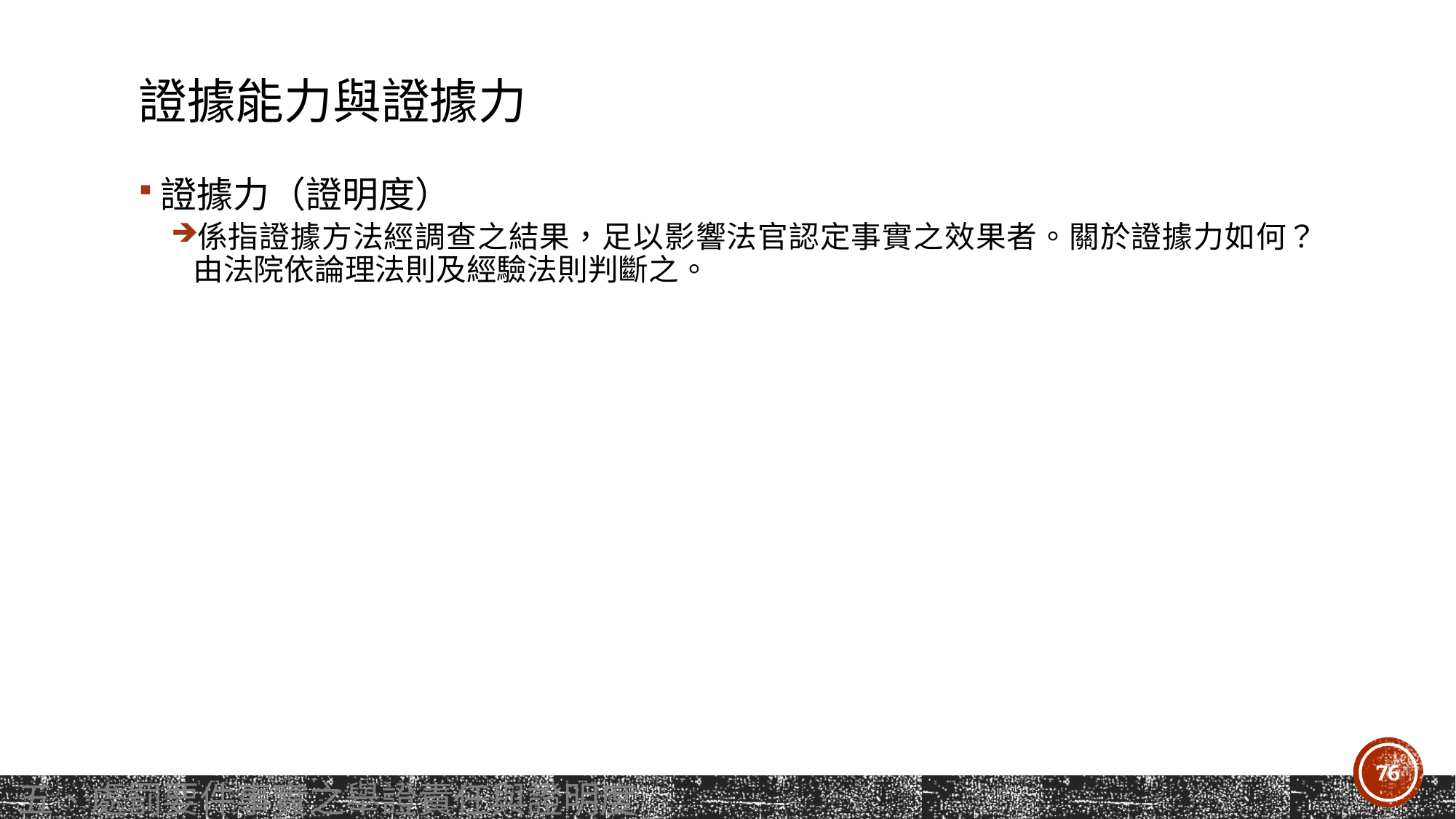

# 證據能力與證據力
證據力（證明度）
係指證據方法經調查之結果，足以影響法官認定事實之效果者。關於證據力如何？由法院依論理法則及經驗法則判斷之。

76